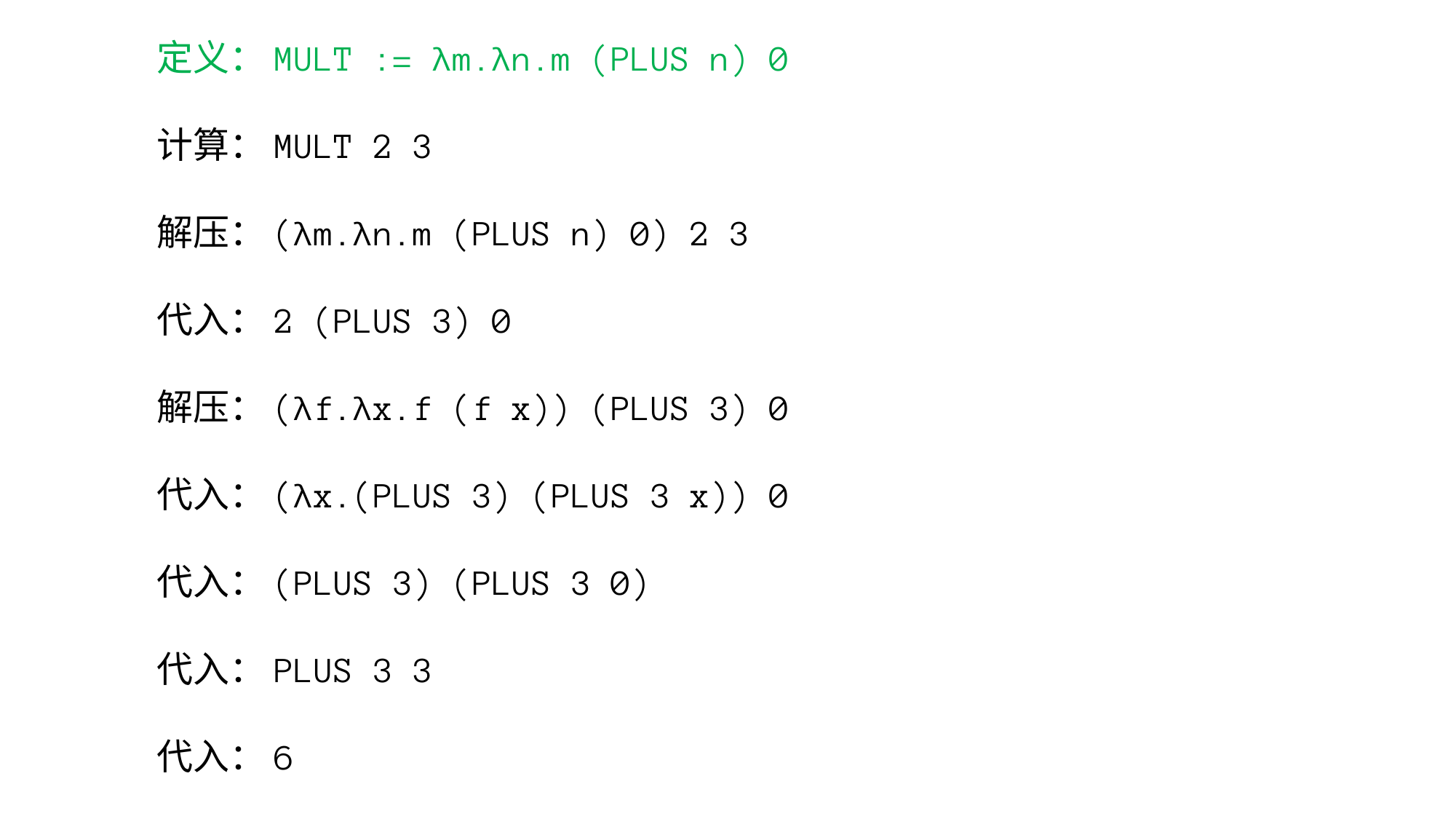

定义：MULT := λm.λn.m (PLUS n) 0

计算：MULT 2 3

解压：(λm.λn.m (PLUS n) 0) 2 3

代入：2 (PLUS 3) 0

解压：(λf.λx.f (f x)) (PLUS 3) 0

代入：(λx.(PLUS 3) (PLUS 3 x)) 0

代入：(PLUS 3) (PLUS 3 0)

代入：PLUS 3 3

代入：6